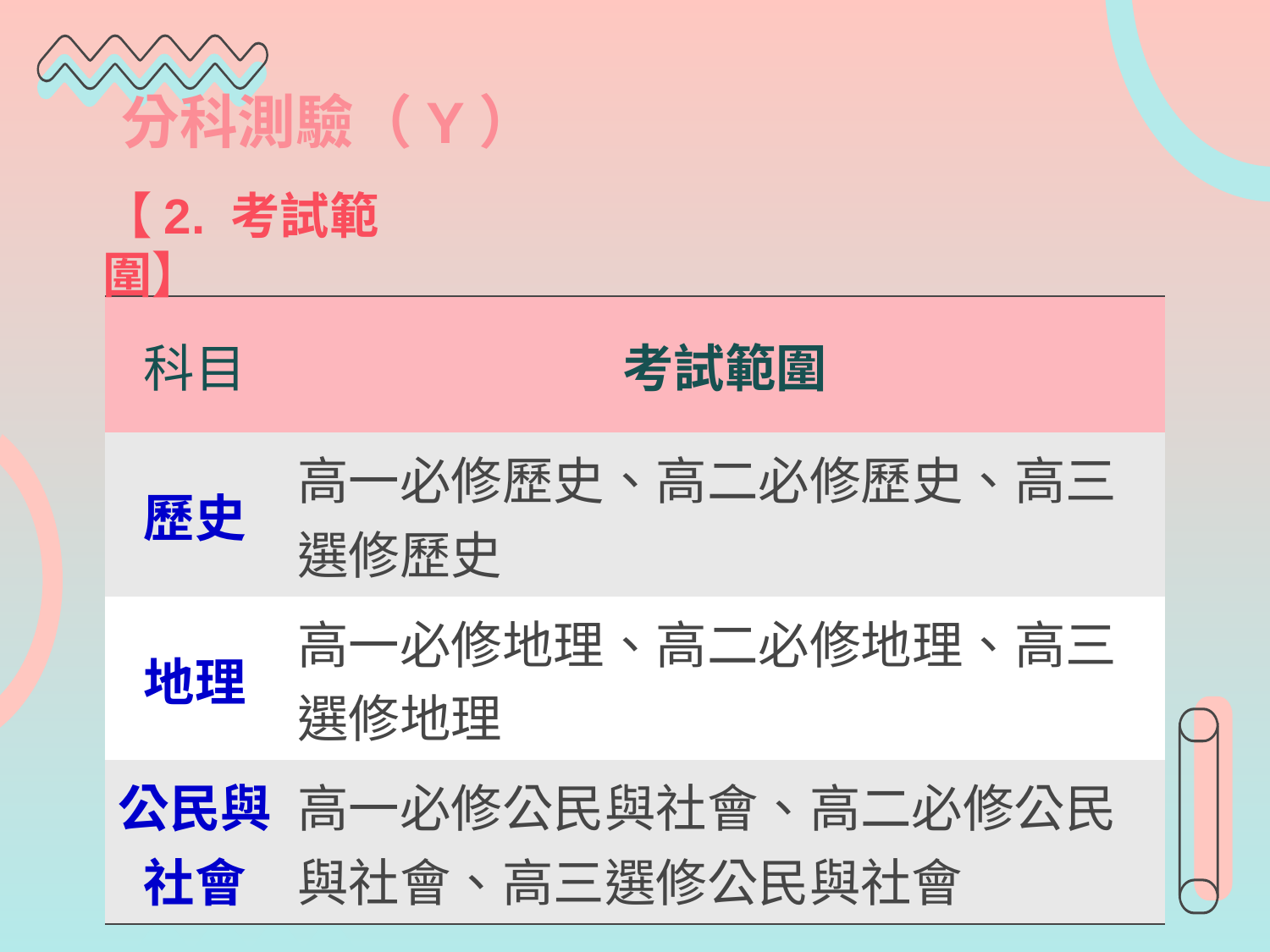

分科測驗（Y）
【2. 考試範圍】
| 科目 | 考試範圍 |
| --- | --- |
| 歷史 | 高一必修歷史、高二必修歷史、高三選修歷史 |
| 地理 | 高一必修地理、高二必修地理、高三選修地理 |
| 公民與 社會 | 高一必修公民與社會、高二必修公民與社會、高三選修公民與社會 |